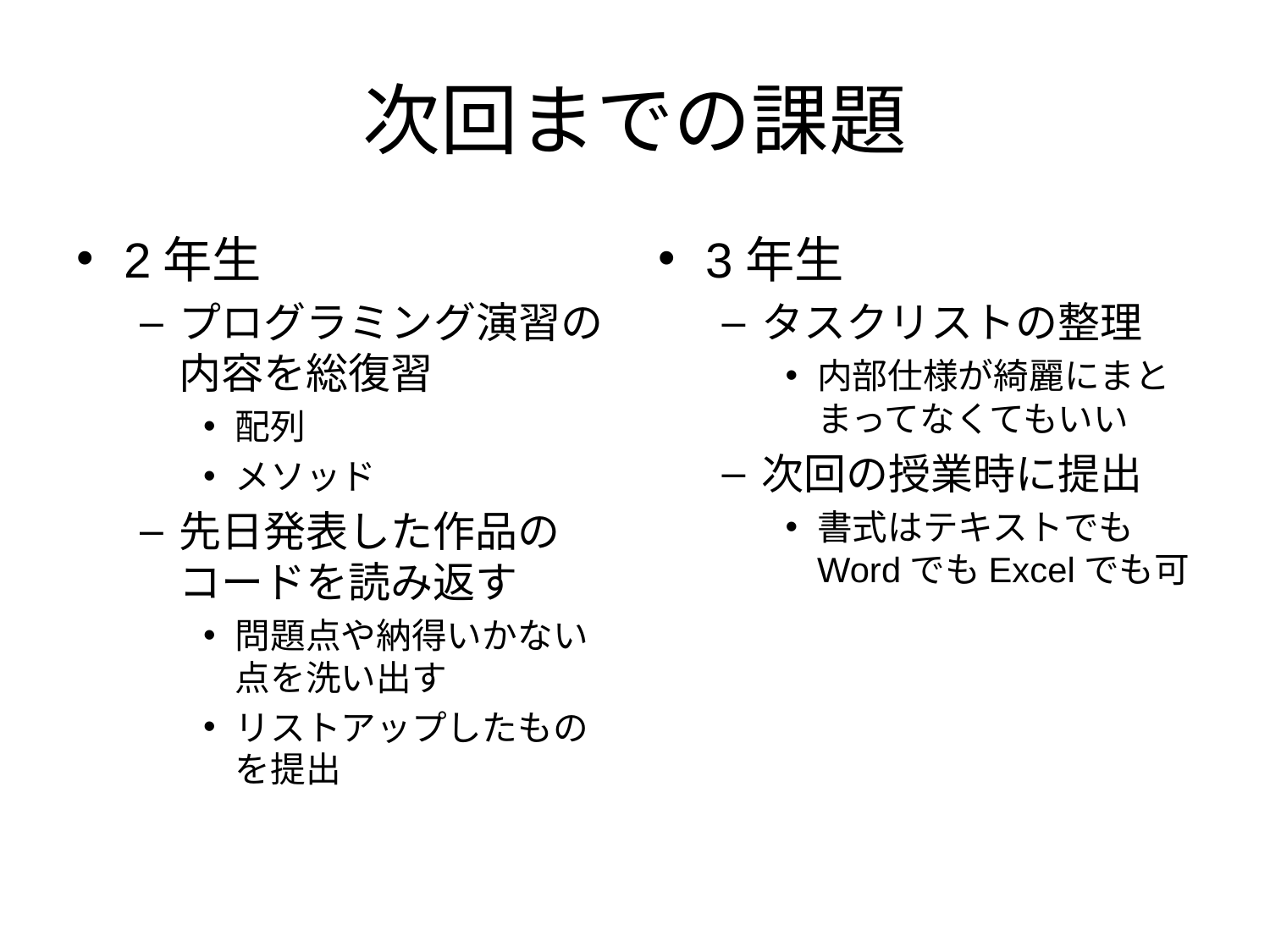

# 次回までの課題
2年生
プログラミング演習の内容を総復習
配列
メソッド
先日発表した作品のコードを読み返す
問題点や納得いかない点を洗い出す
リストアップしたものを提出
3年生
タスクリストの整理
内部仕様が綺麗にまとまってなくてもいい
次回の授業時に提出
書式はテキストでもWordでもExcelでも可